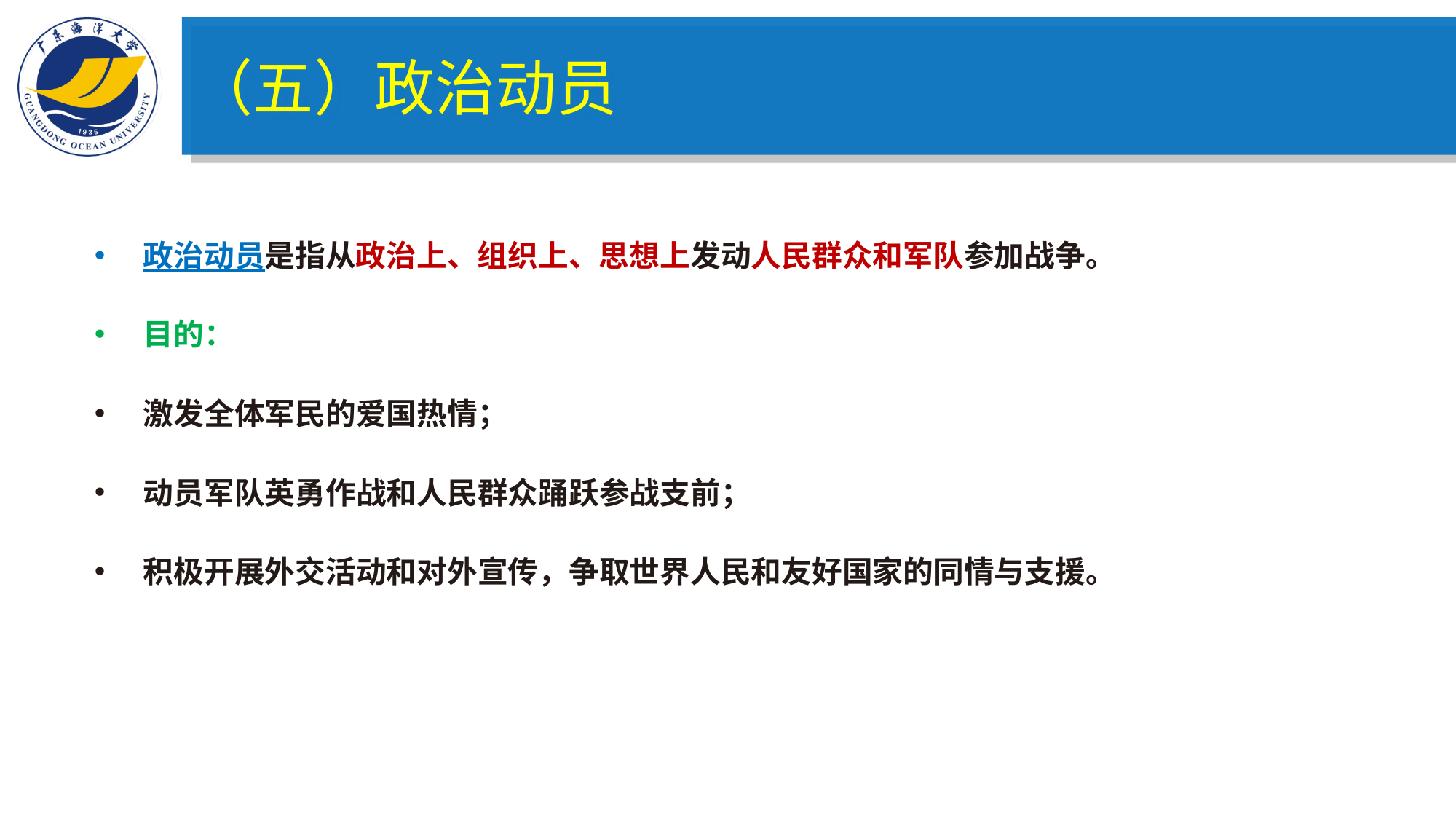

（五）政治动员
政治动员是指从政治上、组织上、思想上发动人民群众和军队参加战争。
目的：
激发全体军民的爱国热情；
动员军队英勇作战和人民群众踊跃参战支前；
积极开展外交活动和对外宣传，争取世界人民和友好国家的同情与支援。